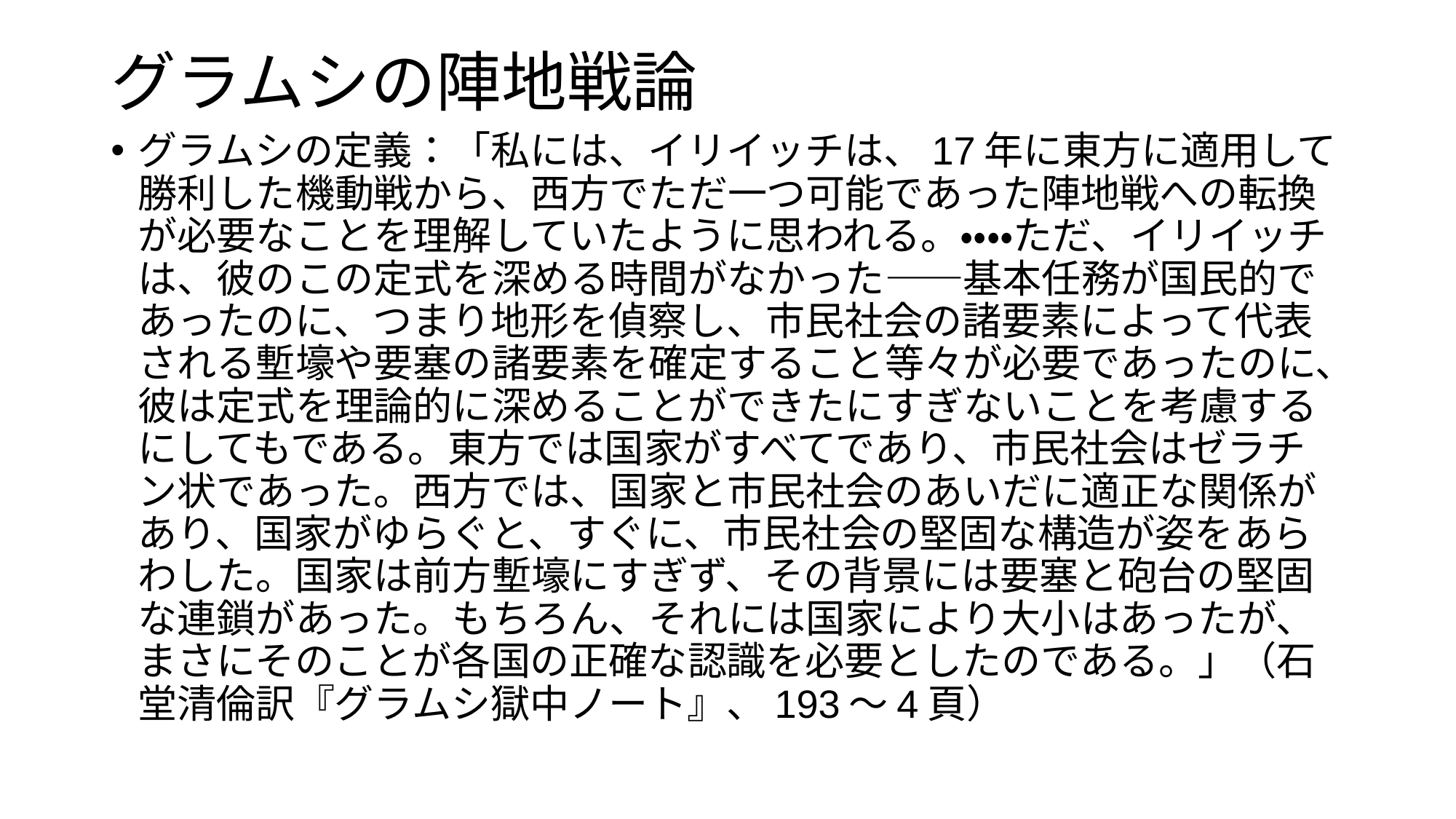

# グラムシの陣地戦論
グラムシの定義：「私には、イリイッチは、17年に東方に適用して勝利した機動戦から、西方でただ一つ可能であった陣地戦への転換が必要なことを理解していたように思われる。・・・・ただ、イリイッチは、彼のこの定式を深める時間がなかった――基本任務が国民的であったのに、つまり地形を偵察し、市民社会の諸要素によって代表される塹壕や要塞の諸要素を確定すること等々が必要であったのに、彼は定式を理論的に深めることができたにすぎないことを考慮するにしてもである。東方では国家がすべてであり、市民社会はゼラチン状であった。西方では、国家と市民社会のあいだに適正な関係があり、国家がゆらぐと、すぐに、市民社会の堅固な構造が姿をあらわした。国家は前方塹壕にすぎず、その背景には要塞と砲台の堅固な連鎖があった。もちろん、それには国家により大小はあったが、まさにそのことが各国の正確な認識を必要としたのである。」（石堂清倫訳『グラムシ獄中ノート』、193〜4頁）